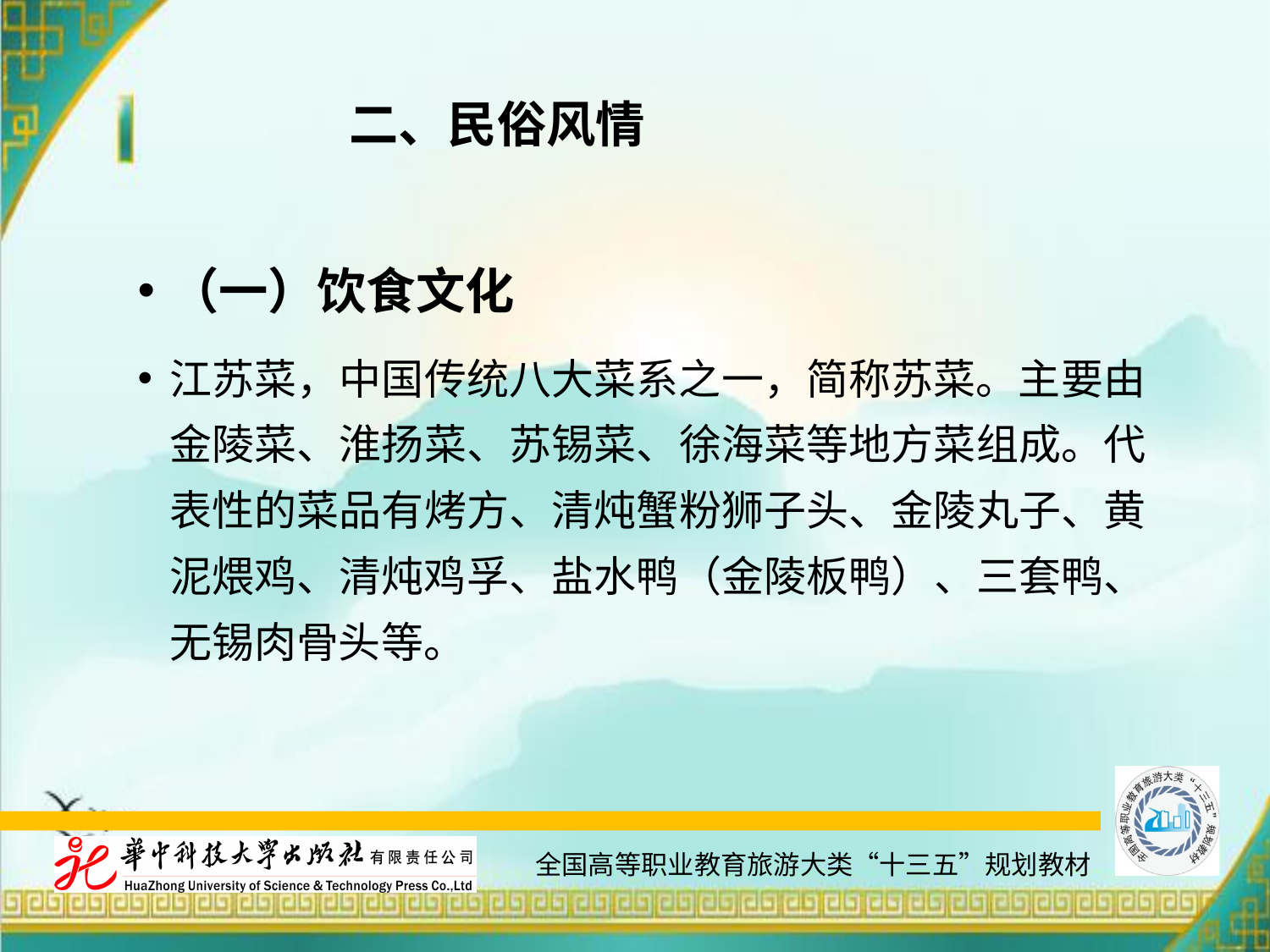

# 二、民俗风情
（一）饮食文化
江苏菜，中国传统八大菜系之一，简称苏菜。主要由金陵菜、淮扬菜、苏锡菜、徐海菜等地方菜组成。代表性的菜品有烤方、清炖蟹粉狮子头、金陵丸子、黄泥煨鸡、清炖鸡孚、盐水鸭（金陵板鸭）、三套鸭、无锡肉骨头等。